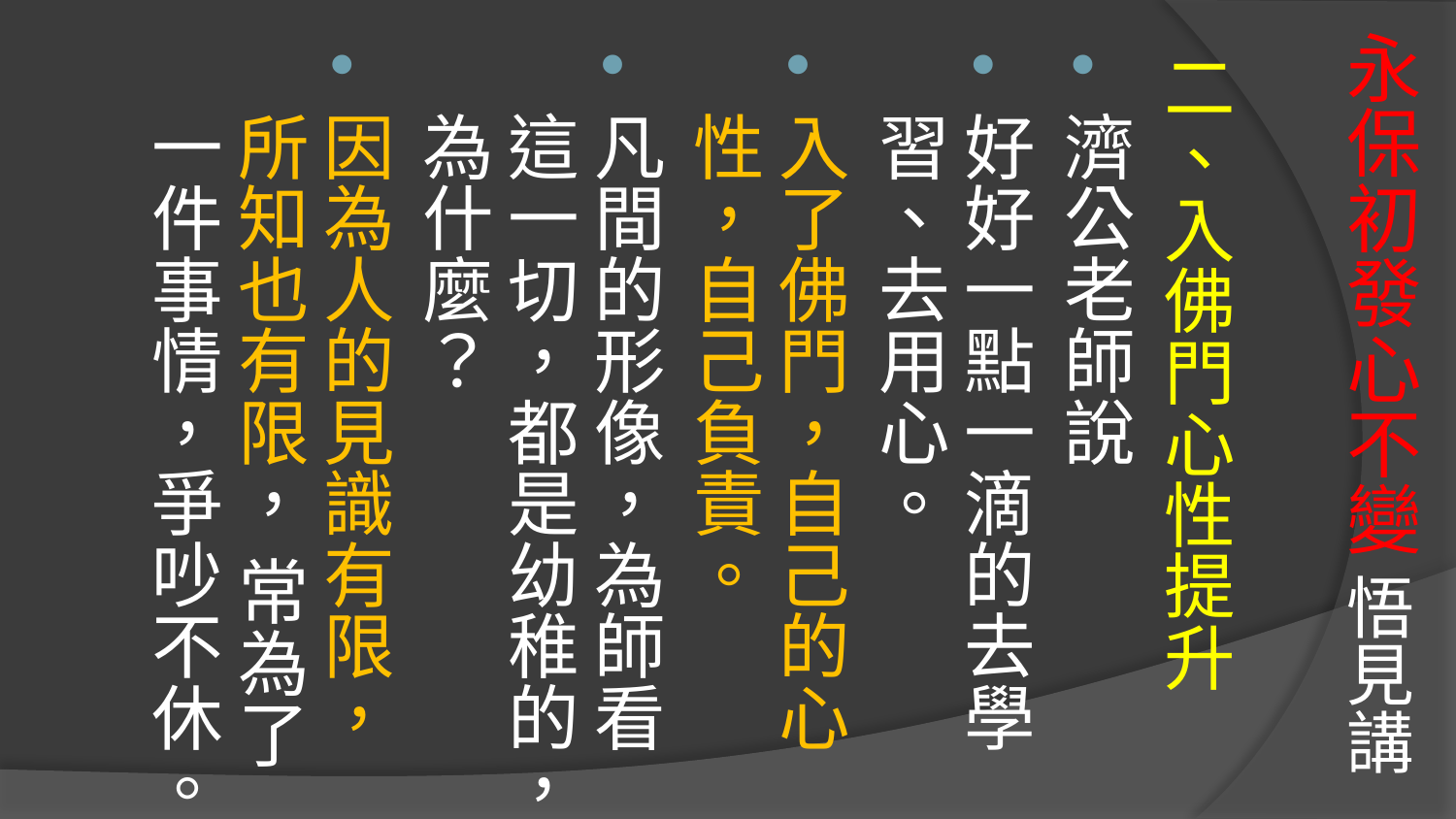

# 永保初發心不變 悟見講
二、入佛門心性提升
濟公老師說
好好一點一滴的去學習、去用心。
入了佛門，自己的心性，自己負責。
凡間的形像，為師看這一切，都是幼稚的，為什麼？
因為人的見識有限，所知也有限， 常為了一件事情，爭吵不休。